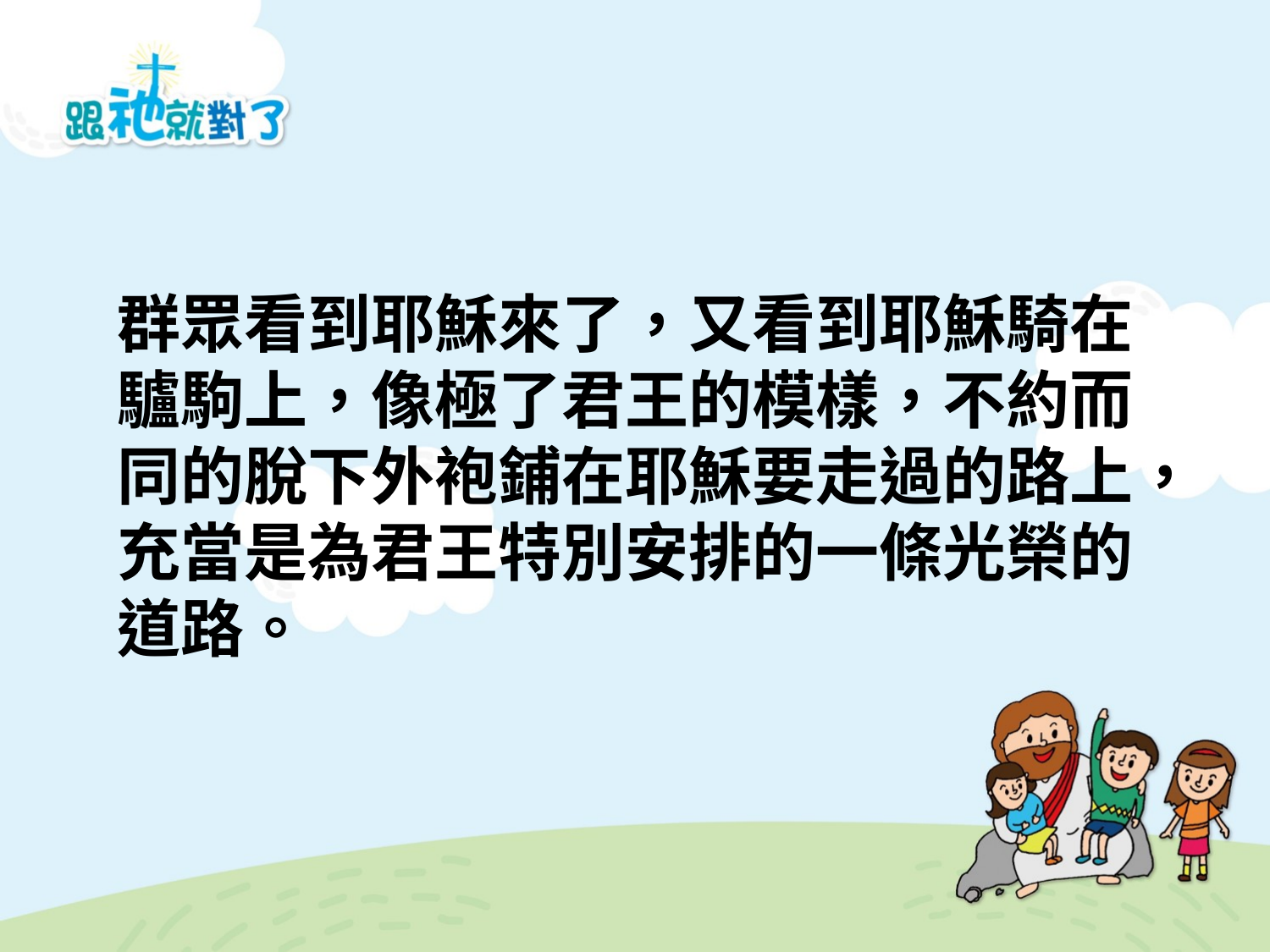

群眾看到耶穌來了，又看到耶穌騎在驢駒上，像極了君王的模樣，不約而同的脫下外袍鋪在耶穌要走過的路上，充當是為君王特別安排的一條光榮的道路。